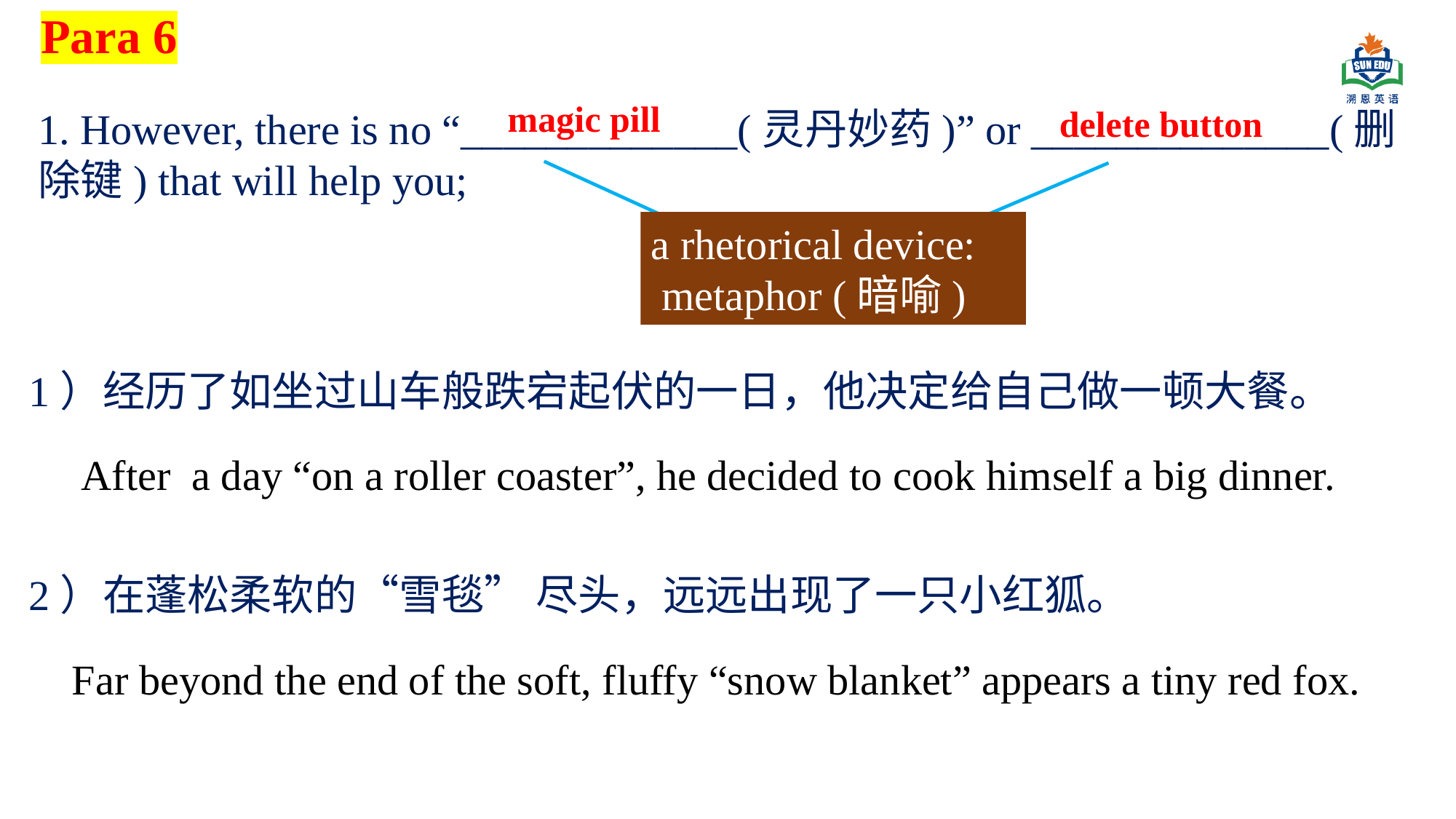

Para 6
magic pill
delete button
1. However, there is no “_____________(灵丹妙药)” or ______________(删除键) that will help you;
a rhetorical device:
 metaphor (暗喻)
1）经历了如坐过山车般跌宕起伏的一日，他决定给自己做一顿大餐。

2）在蓬松柔软的“雪毯” 尽头，远远出现了一只小红狐。

After  a day “on a roller coaster”, he decided to cook himself a big dinner.
Far beyond the end of the soft, fluffy “snow blanket” appears a tiny red fox.